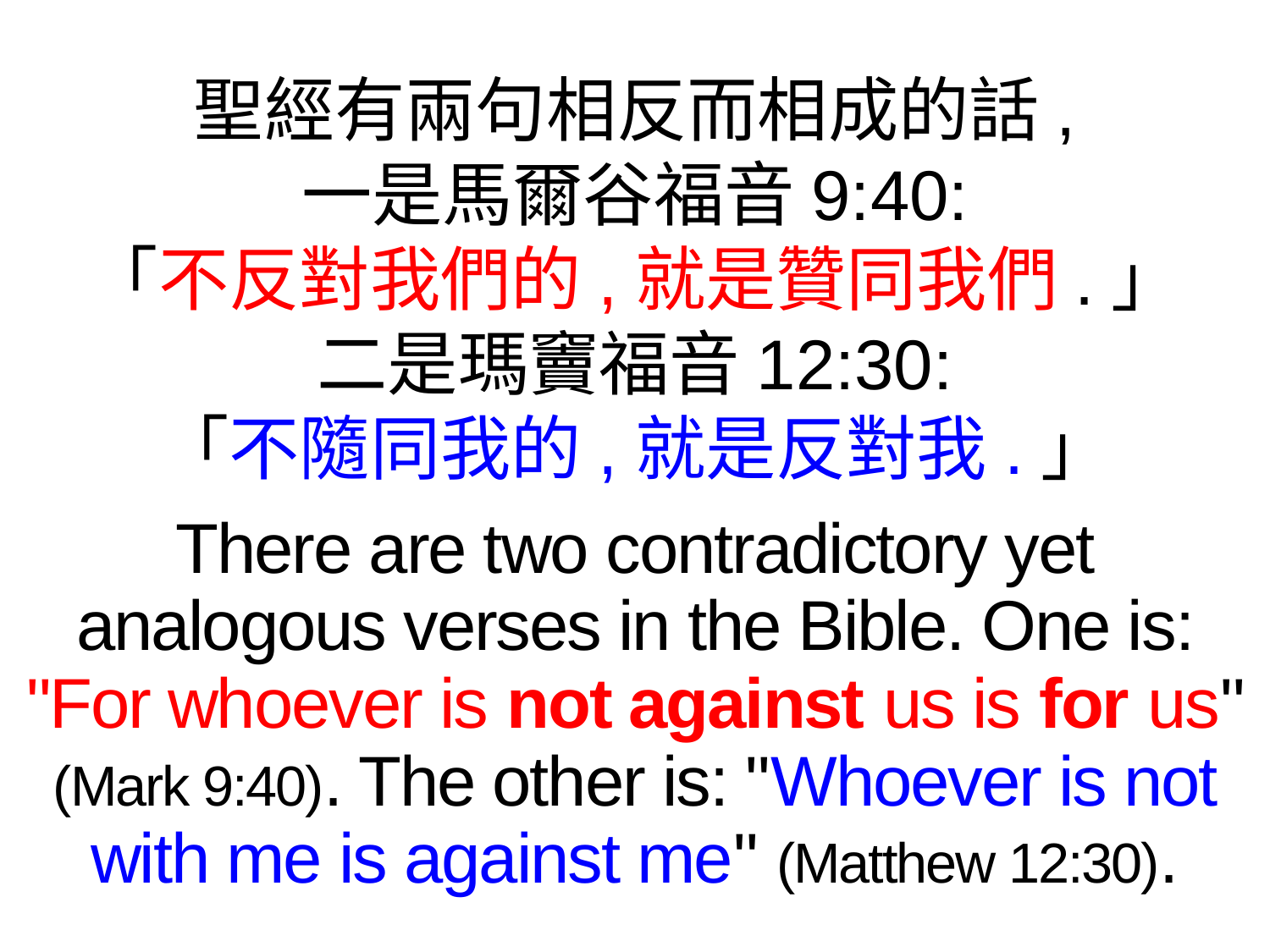

聖經有兩句相反而相成的話,
一是馬爾谷福音9:40:
「不反對我們的,就是贊同我們.」
二是瑪竇福音12:30:
「不隨同我的,就是反對我.」
There are two contradictory yet analogous verses in the Bible. One is: "For whoever is not against us is for us" (Mark 9:40). The other is: "Whoever is not with me is against me" (Matthew 12:30).